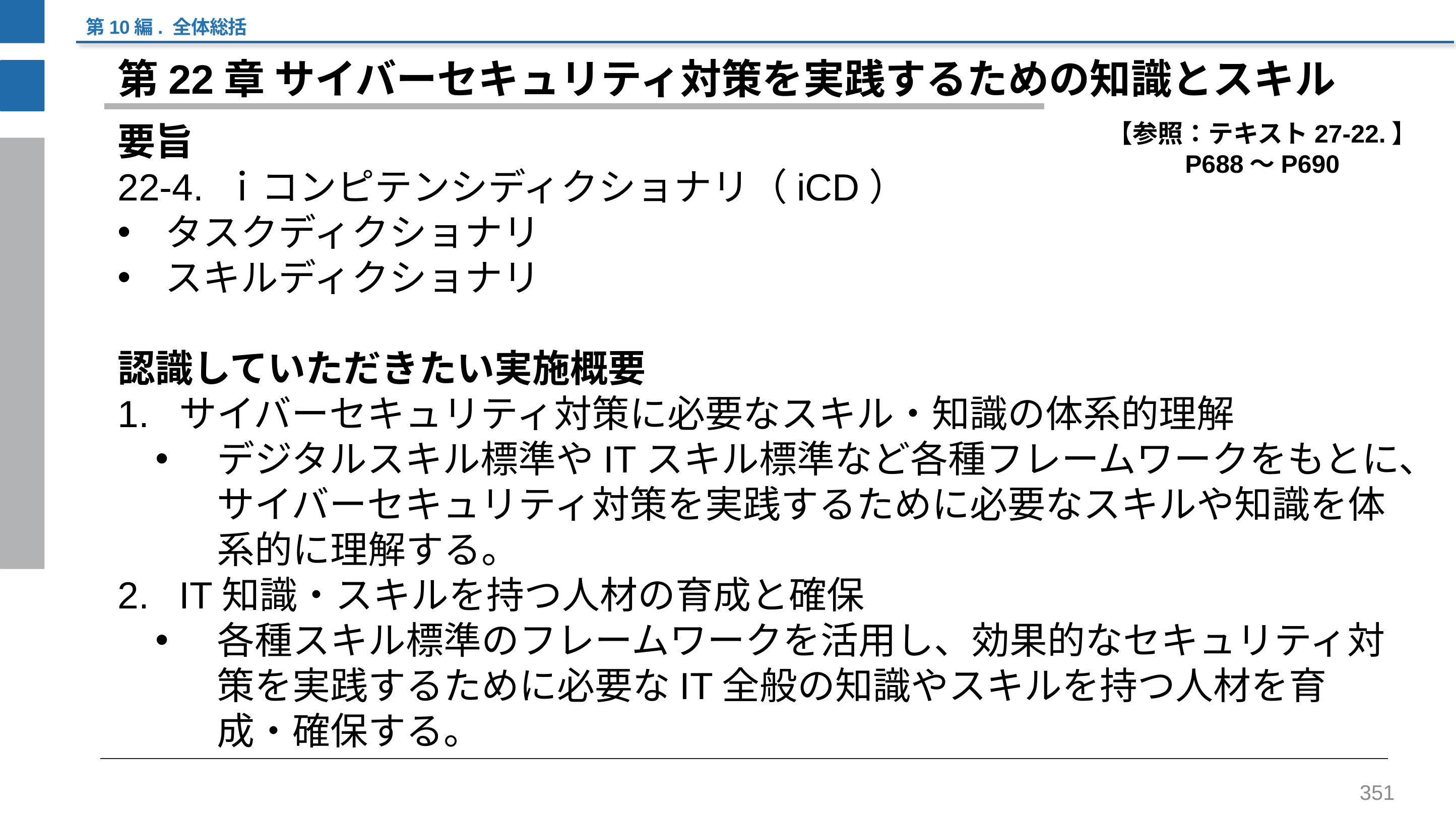

第10編. 全体総括
第22章 サイバーセキュリティ対策を実践するための知識とスキル
要旨
22-4. ｉコンピテンシディクショナリ（iCD）
タスクディクショナリ
スキルディクショナリ

認識していただきたい実施概要
サイバーセキュリティ対策に必要なスキル・知識の体系的理解
デジタルスキル標準やITスキル標準など各種フレームワークをもとに、サイバーセキュリティ対策を実践するために必要なスキルや知識を体系的に理解する。
IT知識・スキルを持つ人材の育成と確保
各種スキル標準のフレームワークを活用し、効果的なセキュリティ対策を実践するために必要なIT全般の知識やスキルを持つ人材を育成・確保する。
【参照：テキスト27-22.】
P688～P690
351